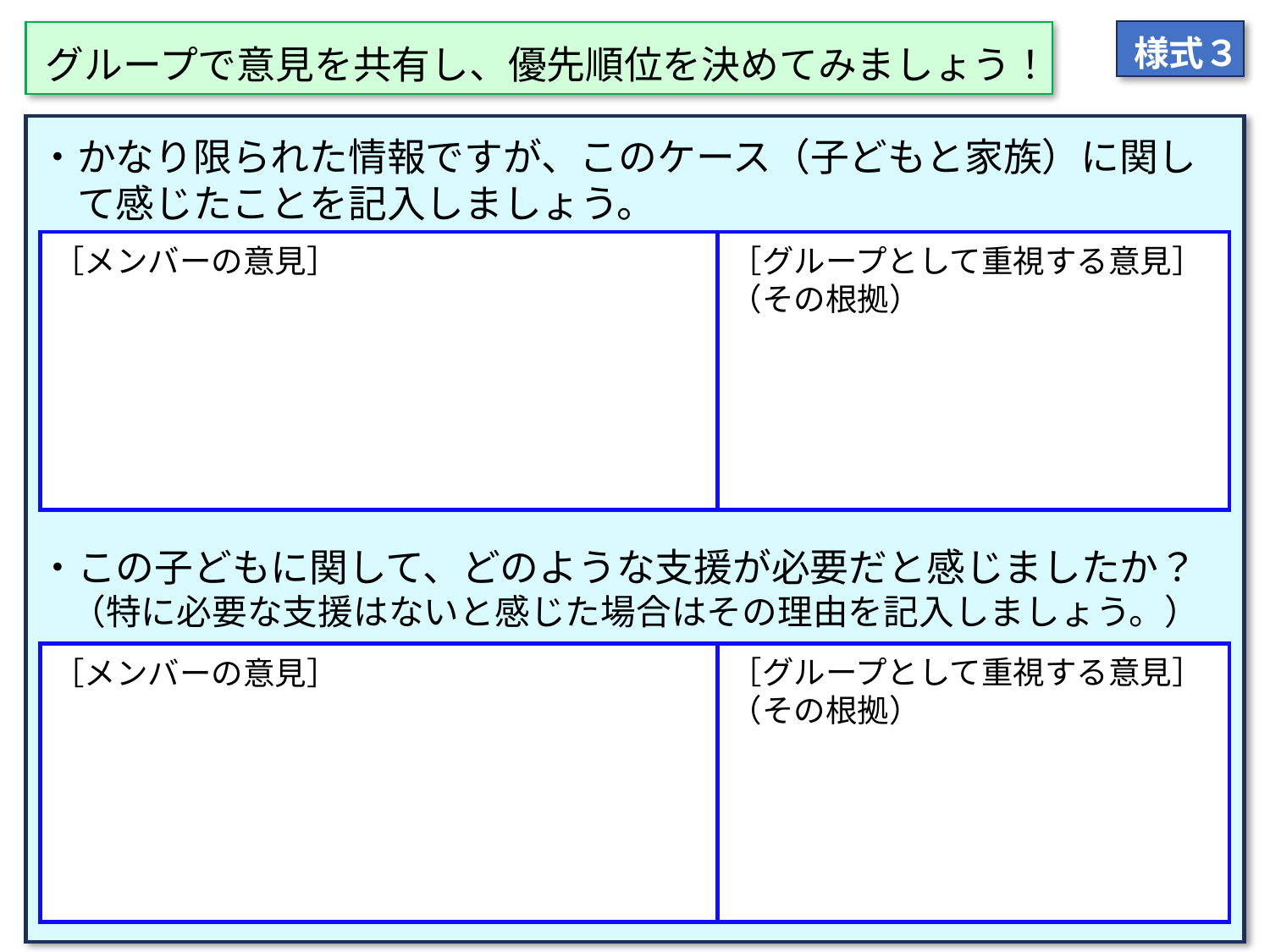

様式３

グループで意見を共有し、優先順位を決めてみましょう！

・かなり限られた情報ですが、このケース（子どもと家族）に関して感じたことを記入しましょう。

［グループとして重視する意見］
（その根拠）
［メンバーの意見］
・この子どもに関して、どのような支援が必要だと感じましたか？
（特に必要な支援はないと感じた場合はその理由を記入しましょう。）

［グループとして重視する意見］
（その根拠）
［メンバーの意見］